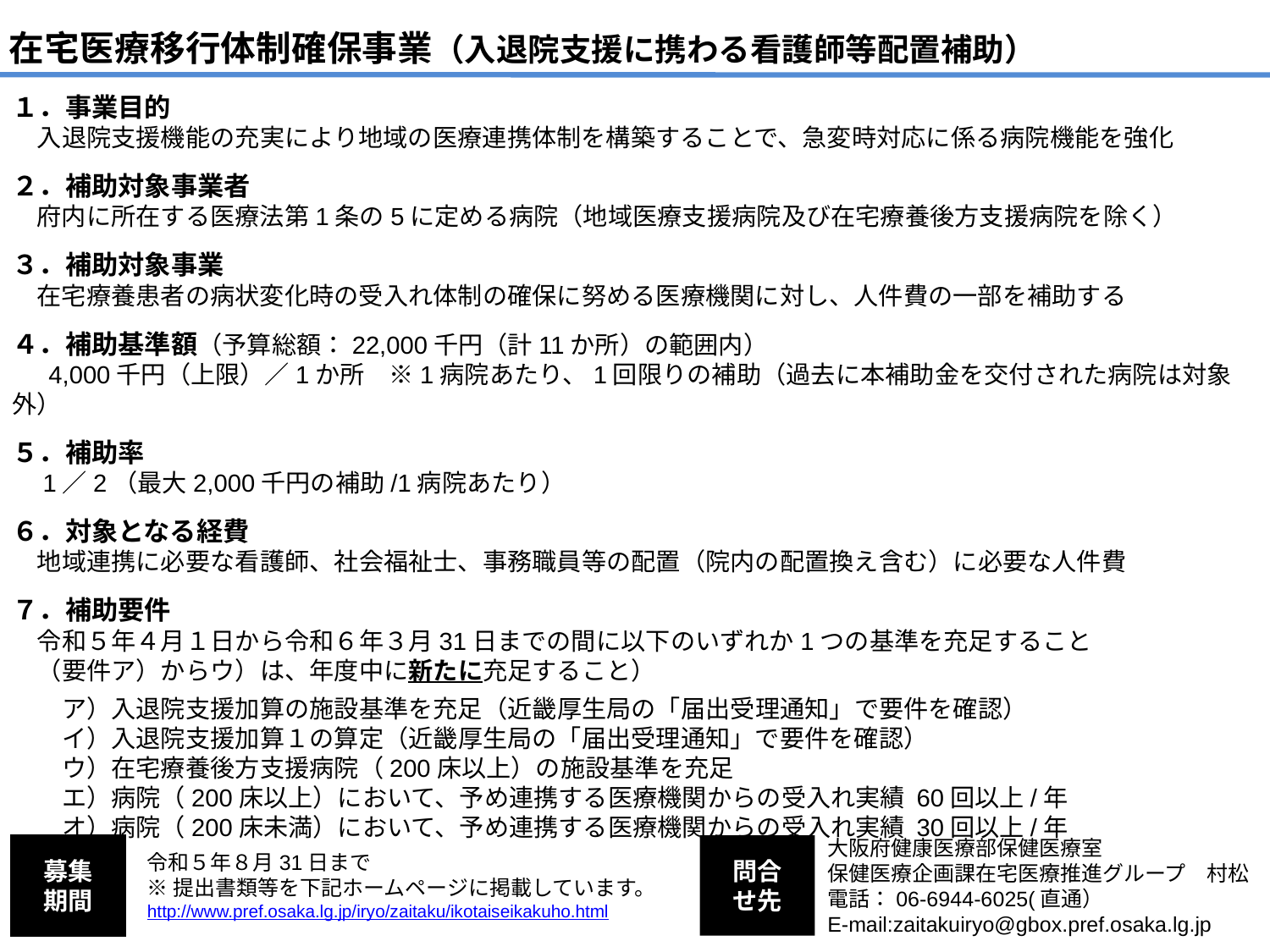

在宅医療移行体制確保事業（入退院支援に携わる看護師等配置補助）

１．事業目的
　入退院支援機能の充実により地域の医療連携体制を構築することで、急変時対応に係る病院機能を強化

２．補助対象事業者
　府内に所在する医療法第1条の5に定める病院（地域医療支援病院及び在宅療養後方支援病院を除く）

３．補助対象事業
　在宅療養患者の病状変化時の受入れ体制の確保に努める医療機関に対し、人件費の一部を補助する

４．補助基準額（予算総額：22,000千円（計11か所）の範囲内）
　 4,000千円（上限）／1か所　※1病院あたり、1回限りの補助（過去に本補助金を交付された病院は対象外）

５．補助率
　1／2（最大2,000千円の補助/1病院あたり）

６．対象となる経費
　地域連携に必要な看護師、社会福祉士、事務職員等の配置（院内の配置換え含む）に必要な人件費

７．補助要件
　令和５年４月１日から令和６年３月31日までの間に以下のいずれか1つの基準を充足すること
　（要件ア）からウ）は、年度中に新たに充足すること）

　　ア）入退院支援加算の施設基準を充足（近畿厚生局の「届出受理通知」で要件を確認）
　　イ）入退院支援加算１の算定（近畿厚生局の「届出受理通知」で要件を確認）
　　ウ）在宅療養後方支援病院（200床以上）の施設基準を充足
　　エ）病院（200床以上）において、予め連携する医療機関からの受入れ実績 60回以上/年
　　オ）病院（200床未満）において、予め連携する医療機関からの受入れ実績 30回以上/年
大阪府健康医療部保健医療室
保健医療企画課在宅医療推進グループ　村松
電話：06-6944-6025(直通）
E-mail:zaitakuiryo@gbox.pref.osaka.lg.jp
募集
期間
問合
せ先
令和５年８月31日まで
※提出書類等を下記ホームページに掲載しています。
http://www.pref.osaka.lg.jp/iryo/zaitaku/ikotaiseikakuho.html